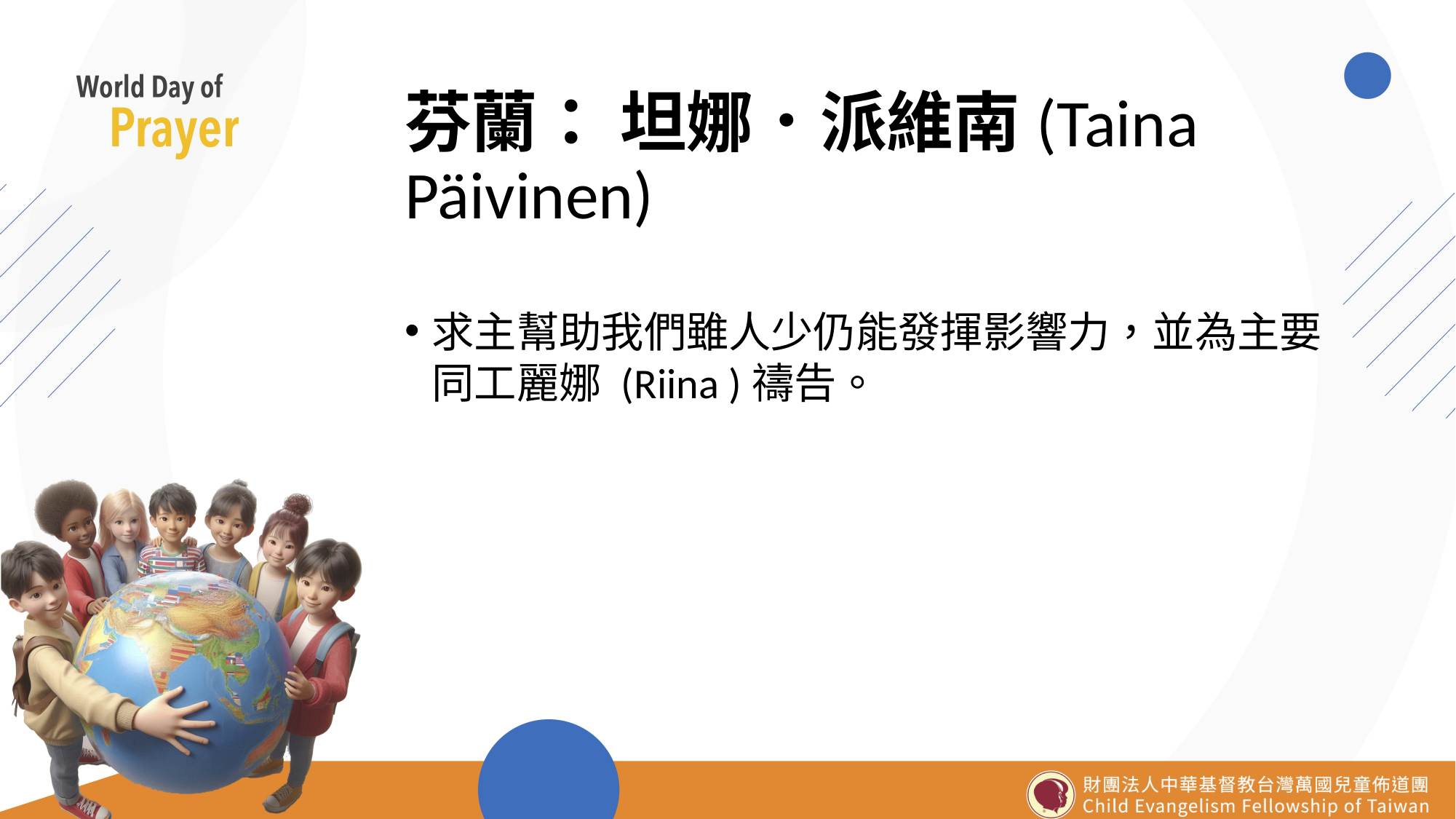

# 芬蘭： 坦娜．派維南(Taina Päivinen)
求主幫助我們雖人少仍能發揮影響力，並為主要同工麗娜 (Riina )禱告。